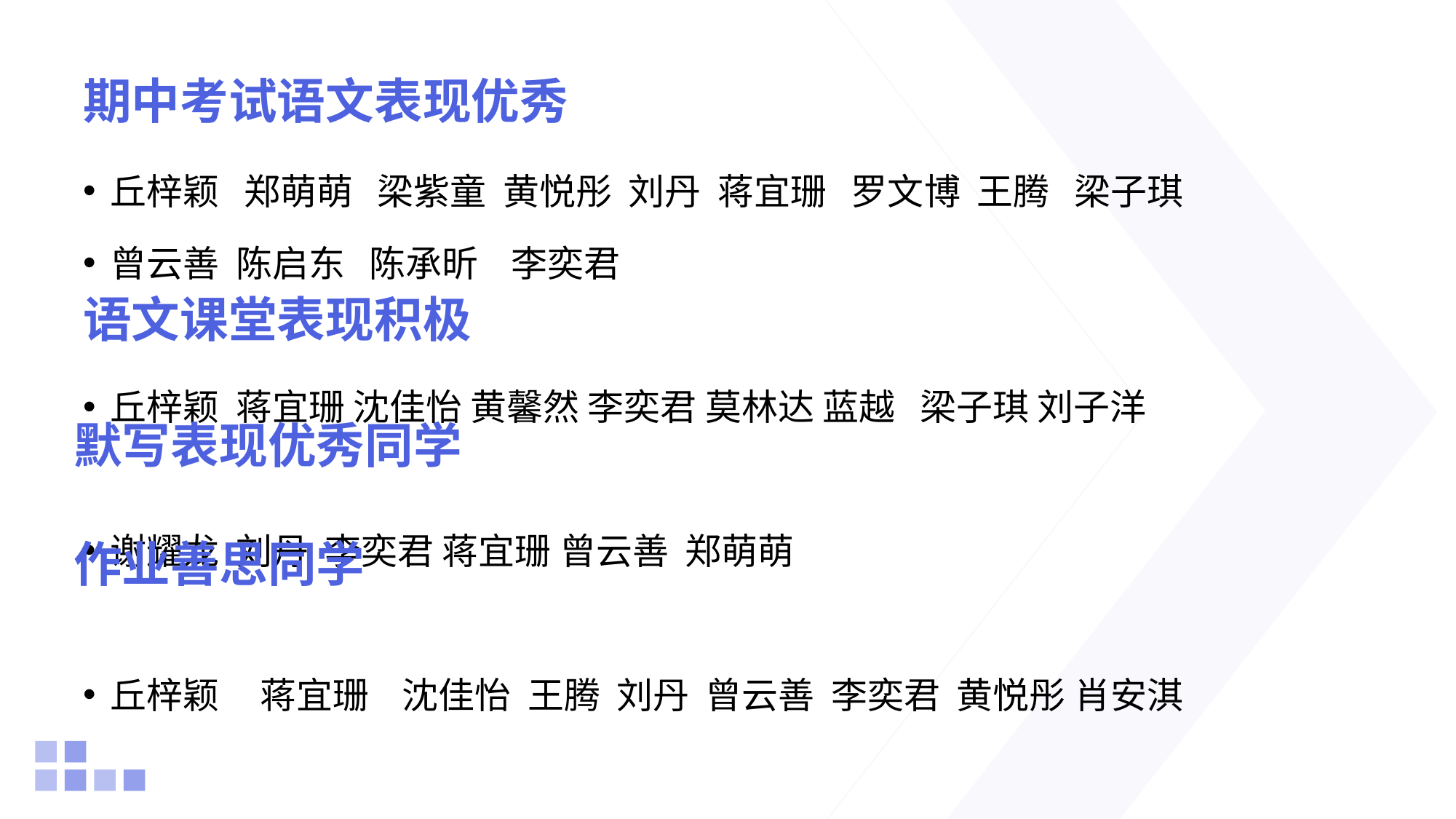

# 期中考试语文表现优秀
丘梓颖   郑萌萌   梁紫童  黄悦彤  刘丹  蒋宜珊   罗文博  王腾   梁子琪
曾云善  陈启东   陈承昕    李奕君

丘梓颖  蒋宜珊 沈佳怡 黄馨然 李奕君 莫林达 蓝越   梁子琪 刘子洋

谢耀龙  刘丹  李奕君 蒋宜珊 曾云善  郑萌萌

丘梓颖     蒋宜珊    沈佳怡  王腾  刘丹  曾云善  李奕君  黄悦彤 肖安淇

语文课堂表现积极
默写表现优秀同学
作业善思同学